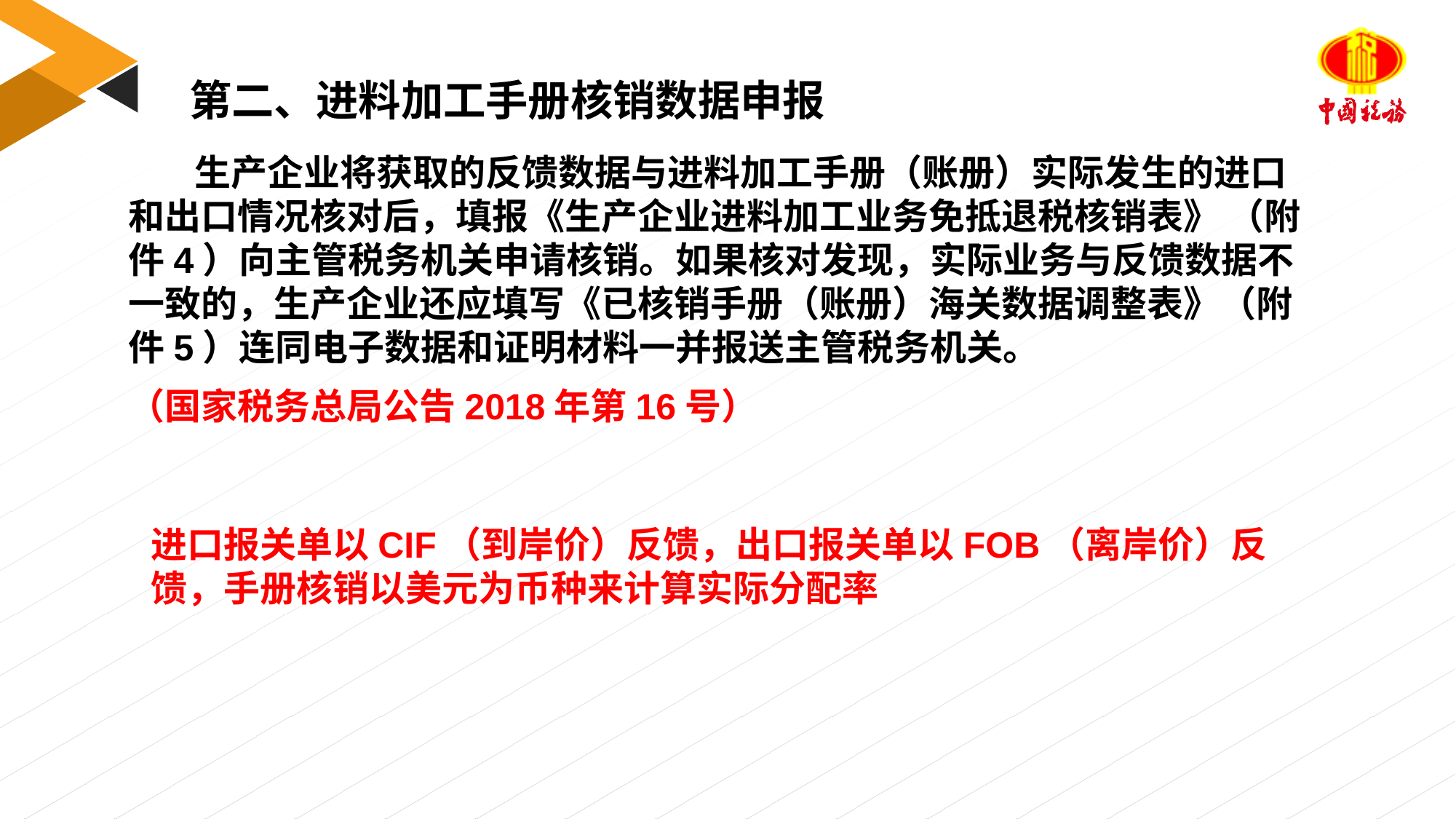

第二、进料加工手册核销数据申报
       生产企业将获取的反馈数据与进料加工手册（账册）实际发生的进口和出口情况核对后，填报《生产企业进料加工业务免抵退税核销表》 （附件4）向主管税务机关申请核销。如果核对发现，实际业务与反馈数据不一致的，生产企业还应填写《已核销手册（账册）海关数据调整表》（附件5）连同电子数据和证明材料一并报送主管税务机关。
（国家税务总局公告2018年第16号）
进口报关单以CIF（到岸价）反馈，出口报关单以FOB（离岸价）反馈，手册核销以美元为币种来计算实际分配率